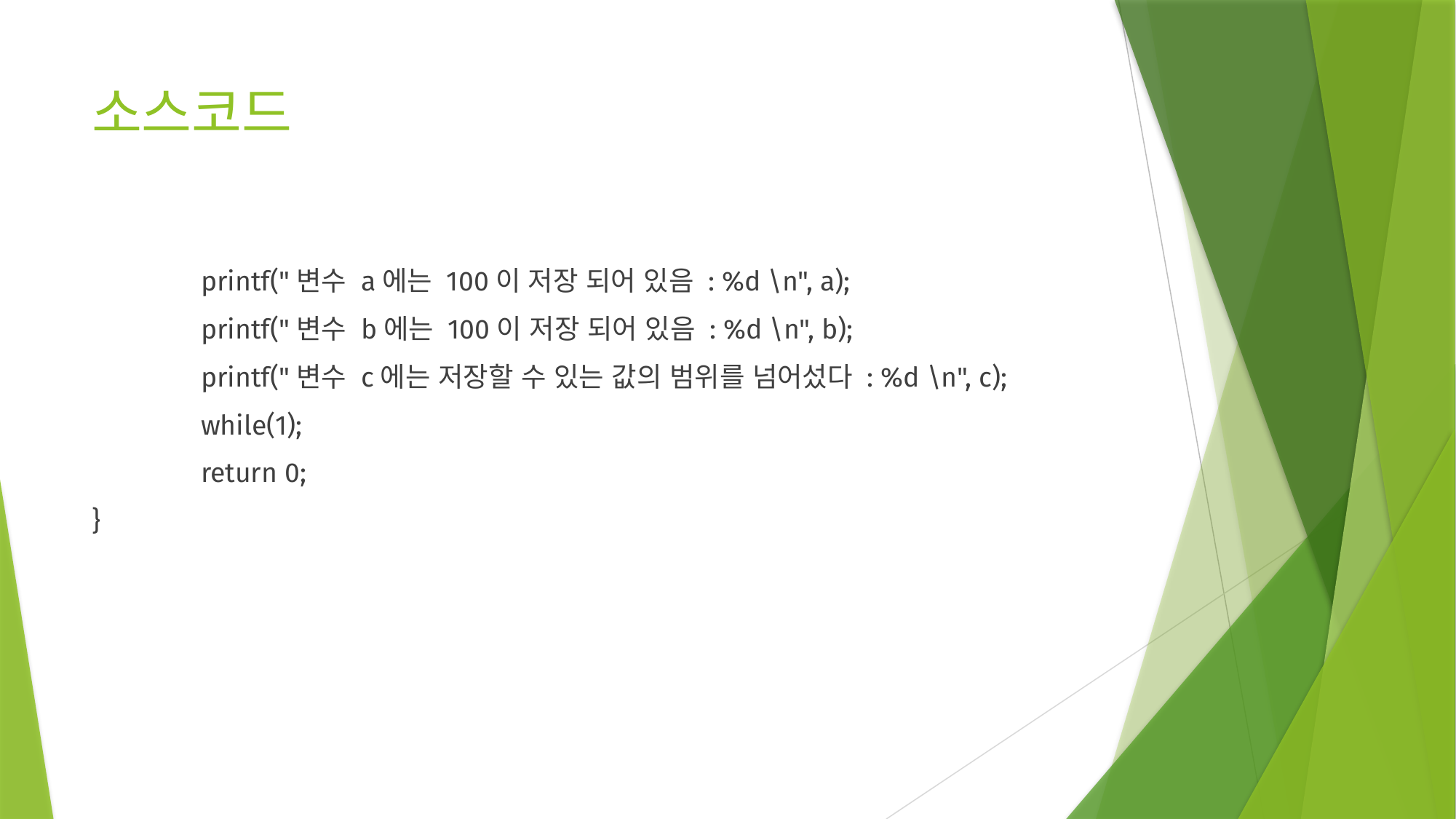

# 소스코드
	printf("변수 a에는 100이 저장 되어 있음 : %d \n", a);
	printf("변수 b에는 100이 저장 되어 있음 : %d \n", b);
	printf("변수 c에는 저장할 수 있는 값의 범위를 넘어섰다 : %d \n", c);
	while(1);
	return 0;
}